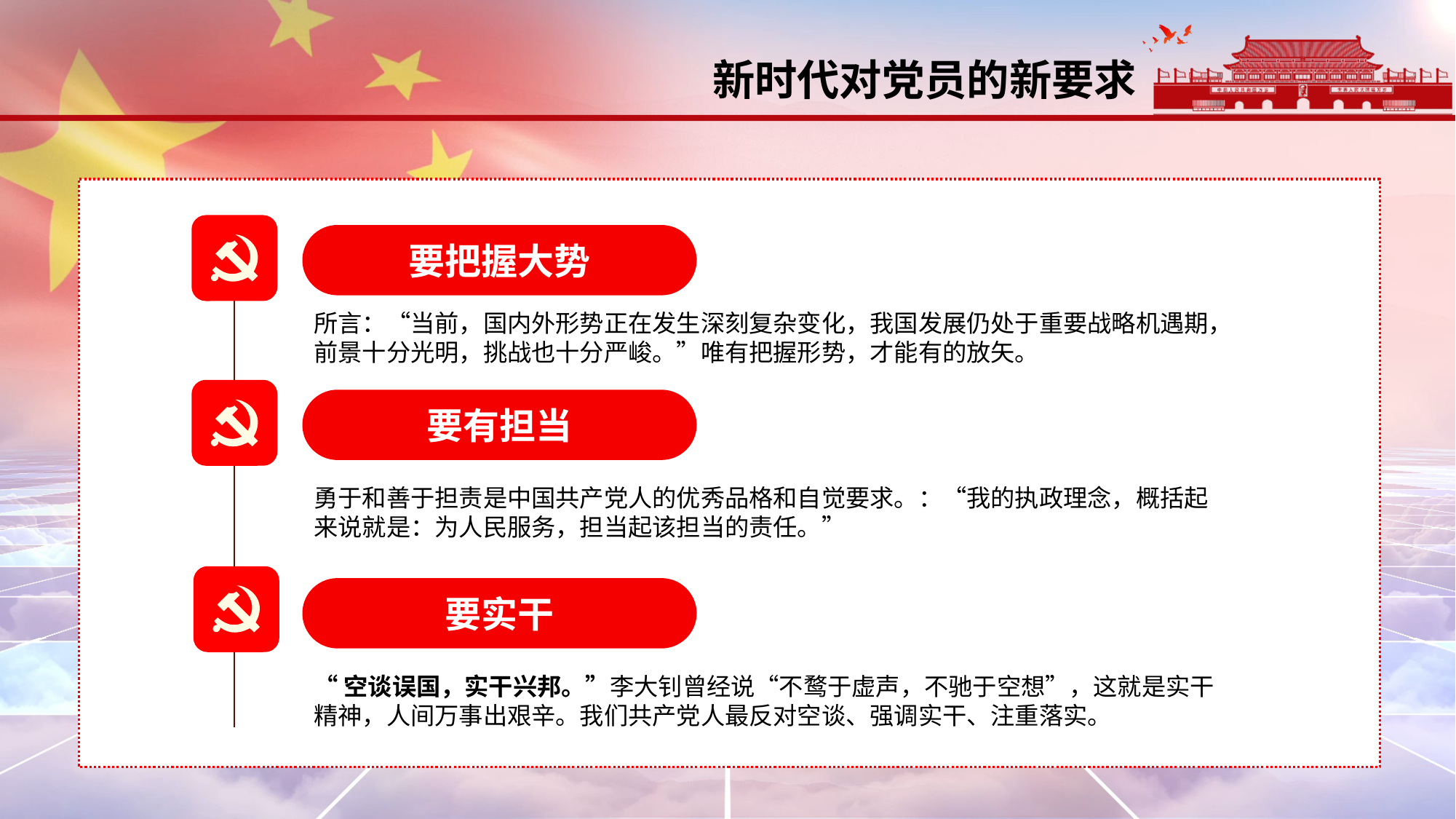

要把握大势
所言：“当前，国内外形势正在发生深刻复杂变化，我国发展仍处于重要战略机遇期，前景十分光明，挑战也十分严峻。”唯有把握形势，才能有的放矢。

要有担当
勇于和善于担责是中国共产党人的优秀品格和自觉要求。：“我的执政理念，概括起来说就是：为人民服务，担当起该担当的责任。”

要实干
“空谈误国，实干兴邦。”李大钊曾经说“不鹜于虚声，不驰于空想”，这就是实干精神，人间万事出艰辛。我们共产党人最反对空谈、强调实干、注重落实。